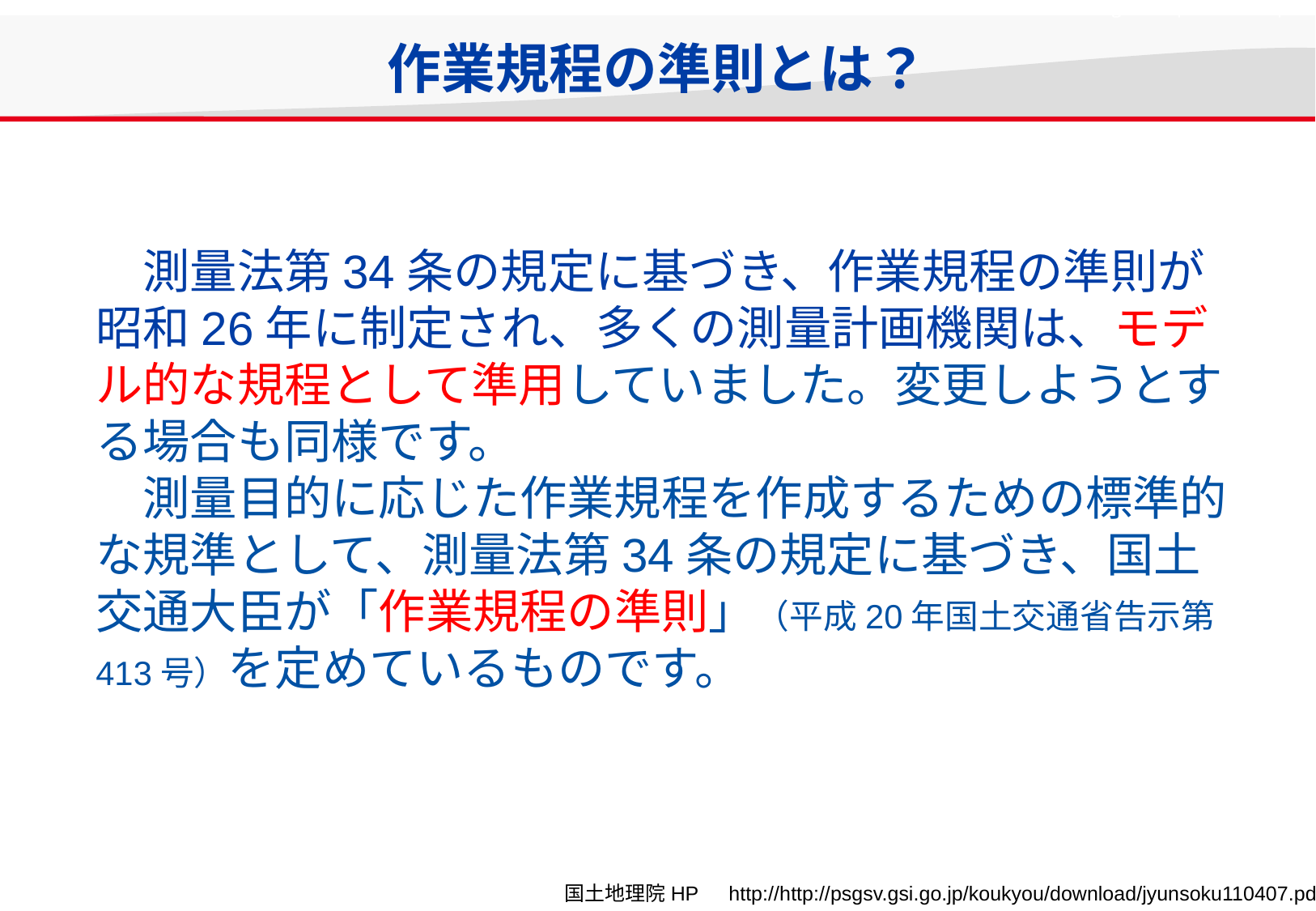

# 作業規程の準則とは？
　測量法第34条の規定に基づき、作業規程の準則が昭和26年に制定され、多くの測量計画機関は、モデル的な規程として準用していました。変更しようとする場合も同様です。
　測量目的に応じた作業規程を作成するための標準的な規準として、測量法第34条の規定に基づき、国土交通大臣が「作業規程の準則」（平成20年国土交通省告示第413号）を定めているものです。
国土地理院HP　http://http://psgsv.gsi.go.jp/koukyou/download/jyunsoku110407.pdf